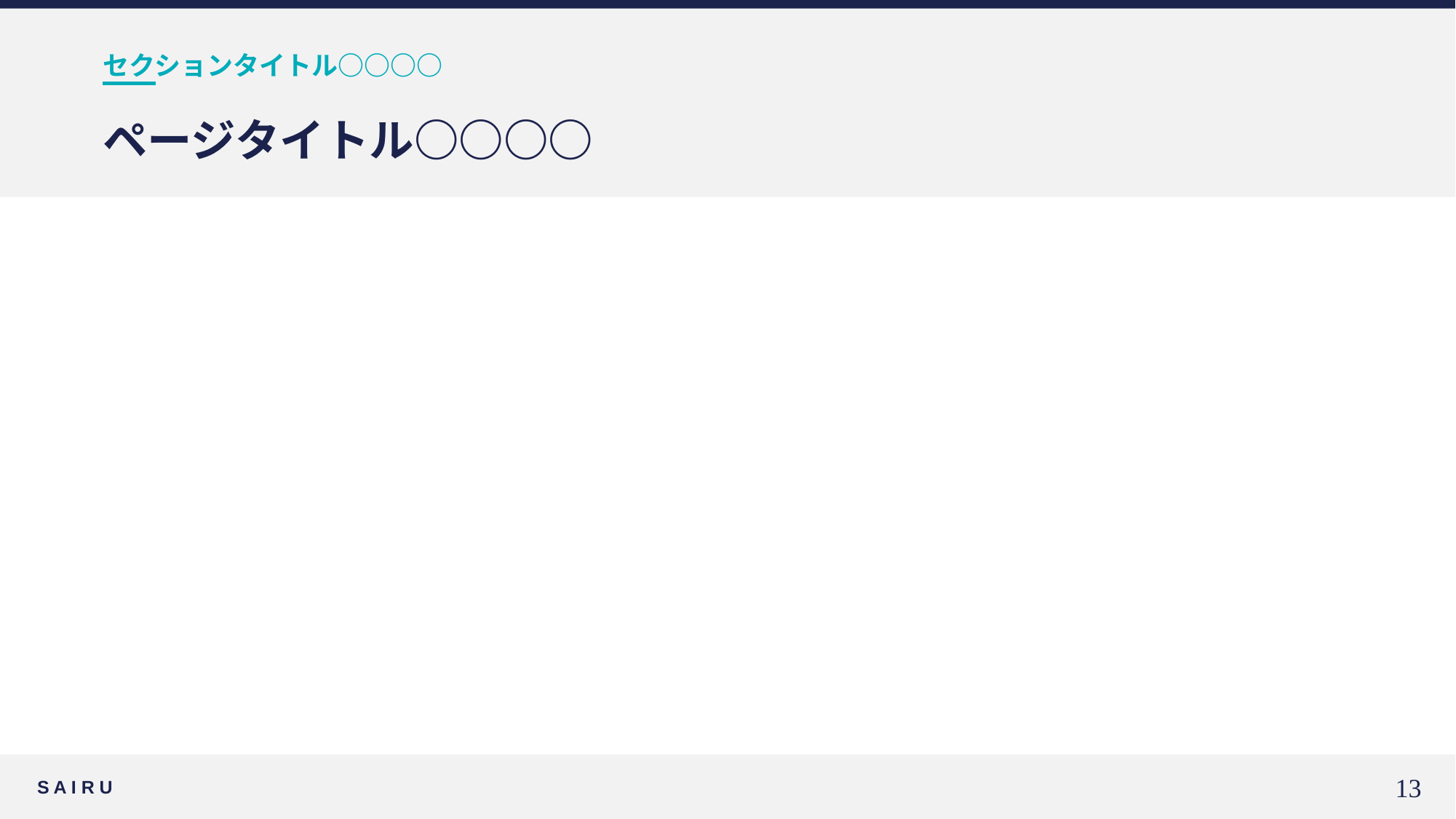

セクションタイトル○○○○
# ページタイトル○○○○
S A I R U
13
S A I R U